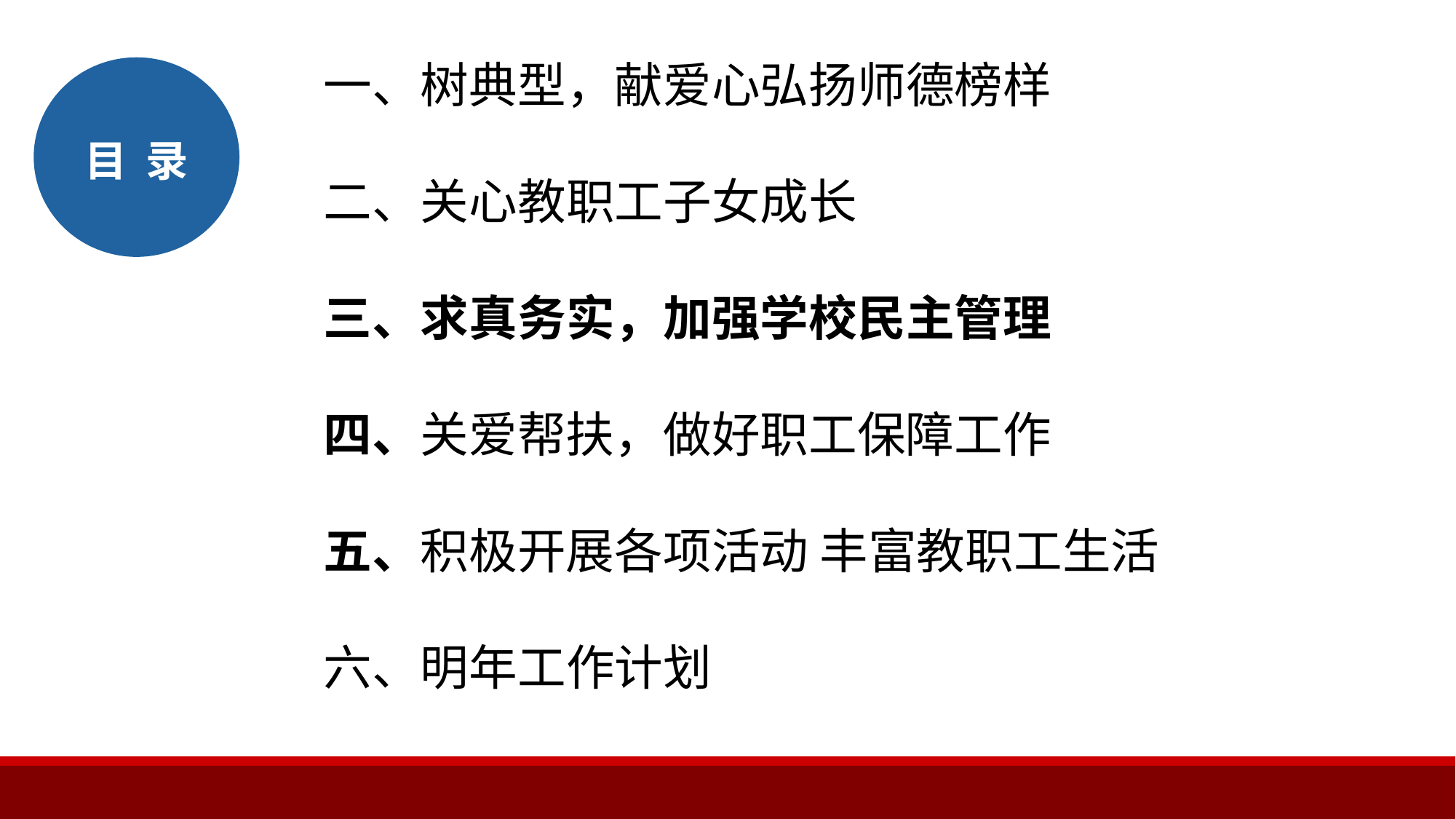

一、树典型，献爱心弘扬师德榜样

二、关心教职工子女成长

三、求真务实，加强学校民主管理

四、关爱帮扶，做好职工保障工作

五、积极开展各项活动 丰富教职工生活

六、明年工作计划

目  录